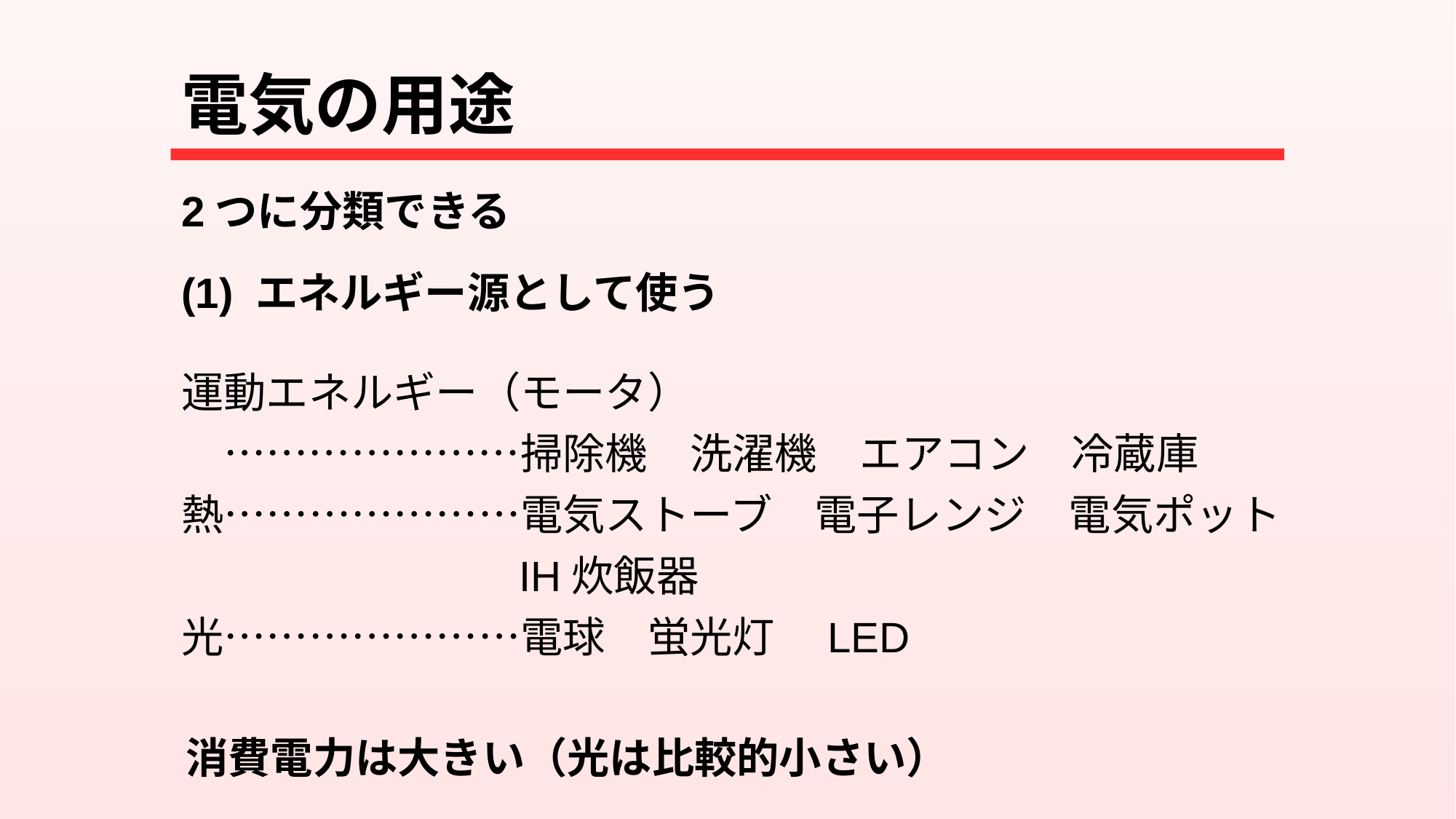

# 電気の用途
2つに分類できる
(1) エネルギー源として使う
運動エネルギー（モータ）
　…………………掃除機　洗濯機　エアコン　冷蔵庫
熱…………………電気ストーブ　電子レンジ　電気ポット　IH炊飯器
光…………………電球　蛍光灯　LED
消費電力は大きい（光は比較的小さい）